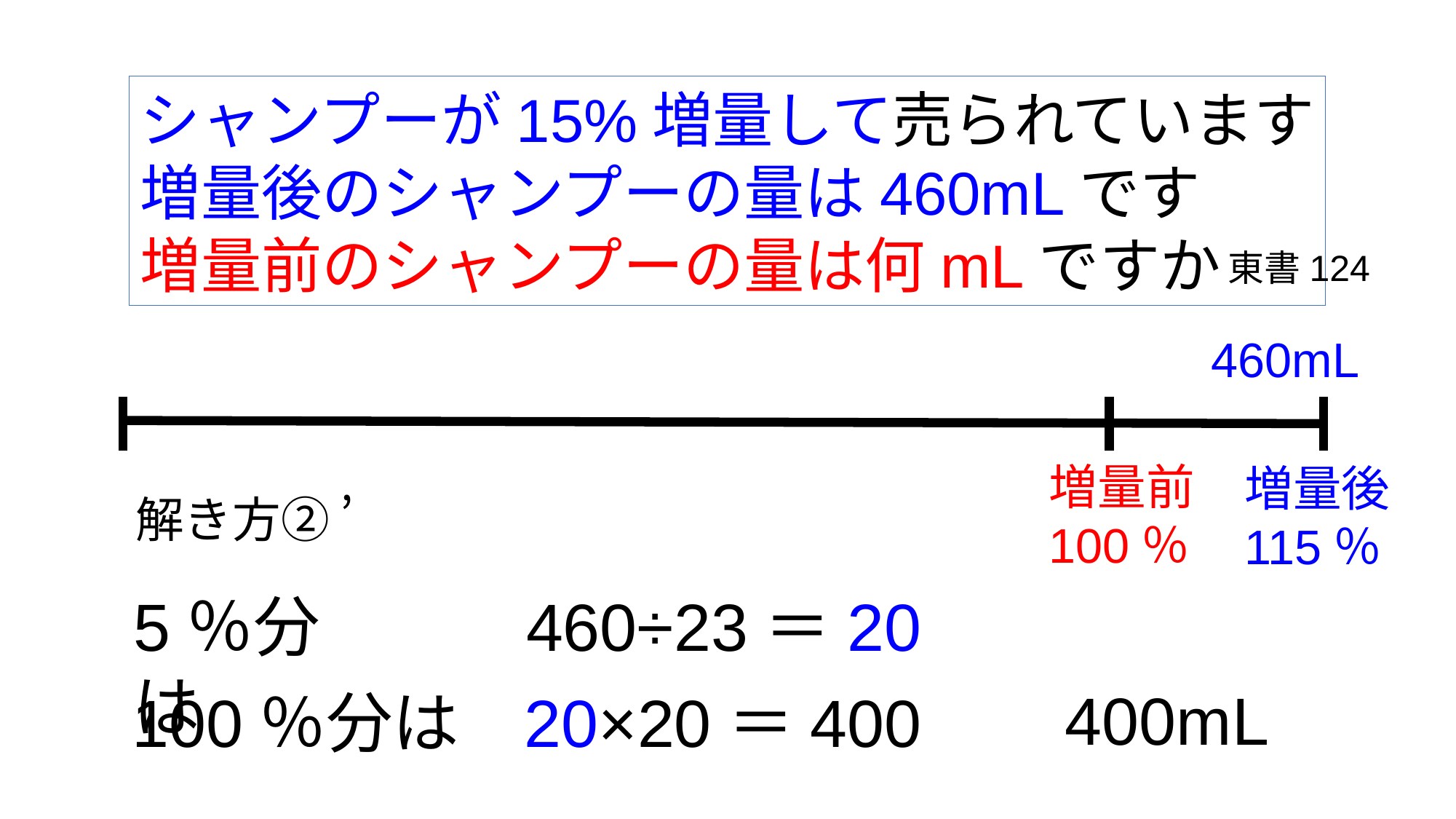

シャンプーが15%増量して売られています
増量後のシャンプーの量は460mLです
増量前のシャンプーの量は何mLですか
東書124
460mL
増量前100％
増量後115％
解き方② ’
5％分は
460÷23＝20
400mL
100％分は
20×20＝400